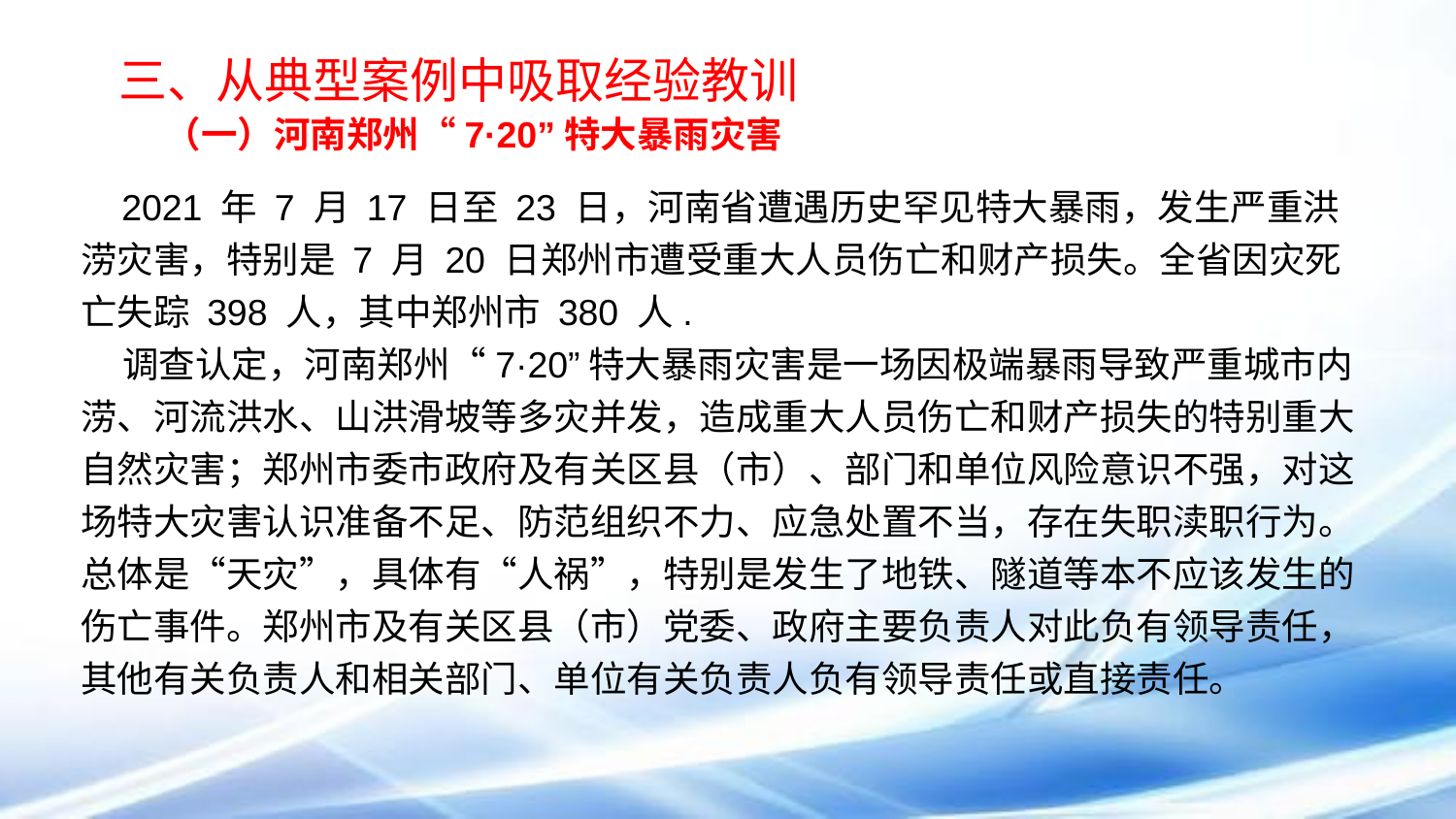

三、从典型案例中吸取经验教训
    （一）河南郑州“7·20”特大暴雨灾害
    2021 年 7 月 17 日至 23 日，河南省遭遇历史罕见特大暴雨，发生严重洪涝灾害，特别是 7 月 20 日郑州市遭受重大人员伤亡和财产损失。全省因灾死亡失踪 398 人，其中郑州市 380 人.
    调查认定，河南郑州“7·20”特大暴雨灾害是一场因极端暴雨导致严重城市内涝、河流洪水、山洪滑坡等多灾并发，造成重大人员伤亡和财产损失的特别重大自然灾害；郑州市委市政府及有关区县（市）、部门和单位风险意识不强，对这场特大灾害认识准备不足、防范组织不力、应急处置不当，存在失职渎职行为。总体是“天灾”，具体有“人祸”，特别是发生了地铁、隧道等本不应该发生的伤亡事件。郑州市及有关区县（市）党委、政府主要负责人对此负有领导责任，其他有关负责人和相关部门、单位有关负责人负有领导责任或直接责任。